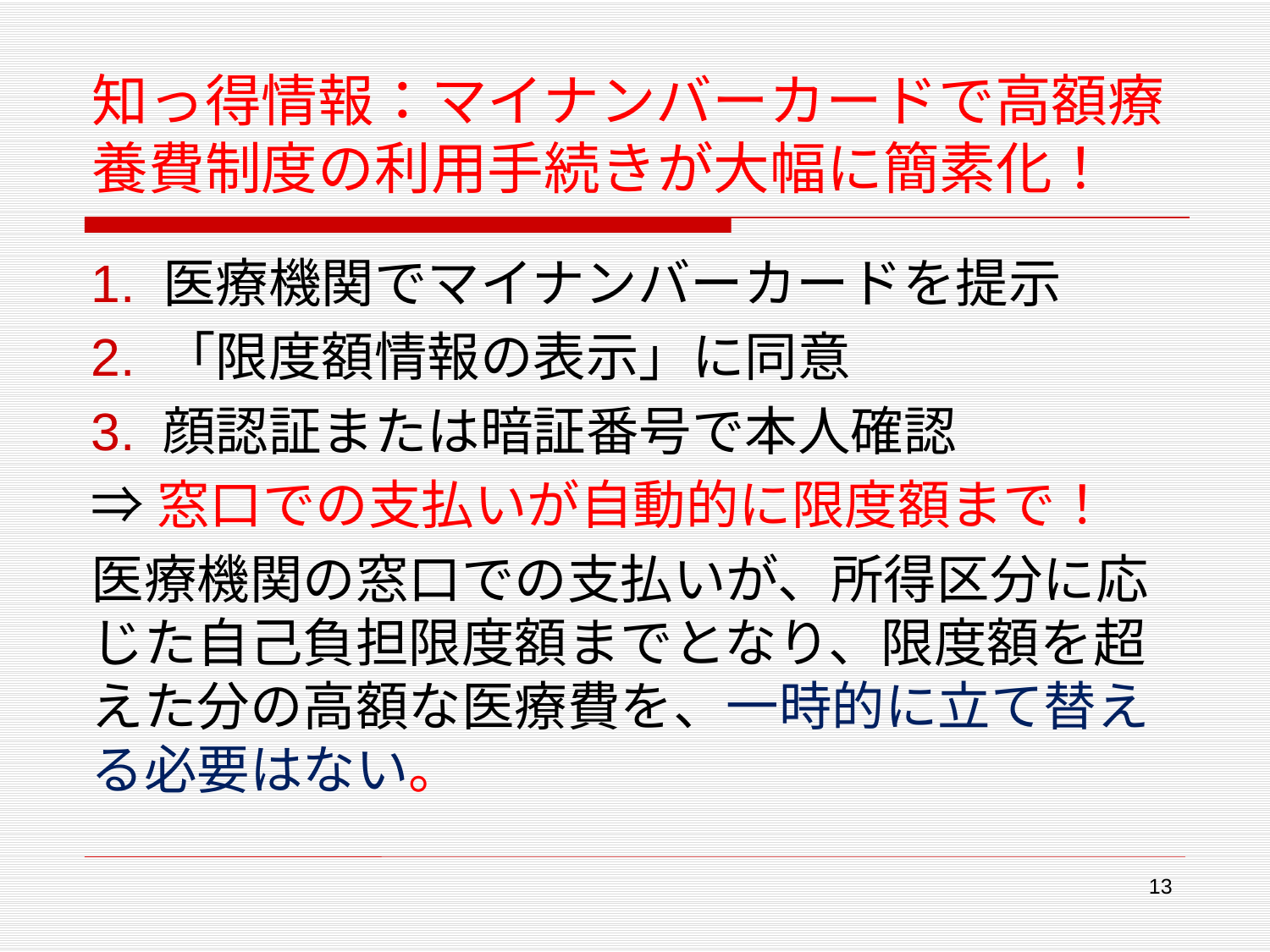

# 知っ得情報：マイナンバーカードで高額療養費制度の利用手続きが大幅に簡素化！
医療機関でマイナンバーカードを提示
「限度額情報の表示」に同意
顔認証または暗証番号で本人確認
⇒窓口での支払いが自動的に限度額まで！
医療機関の窓口での支払いが、所得区分に応じた自己負担限度額までとなり、限度額を超えた分の高額な医療費を、一時的に立て替える必要はない。

13